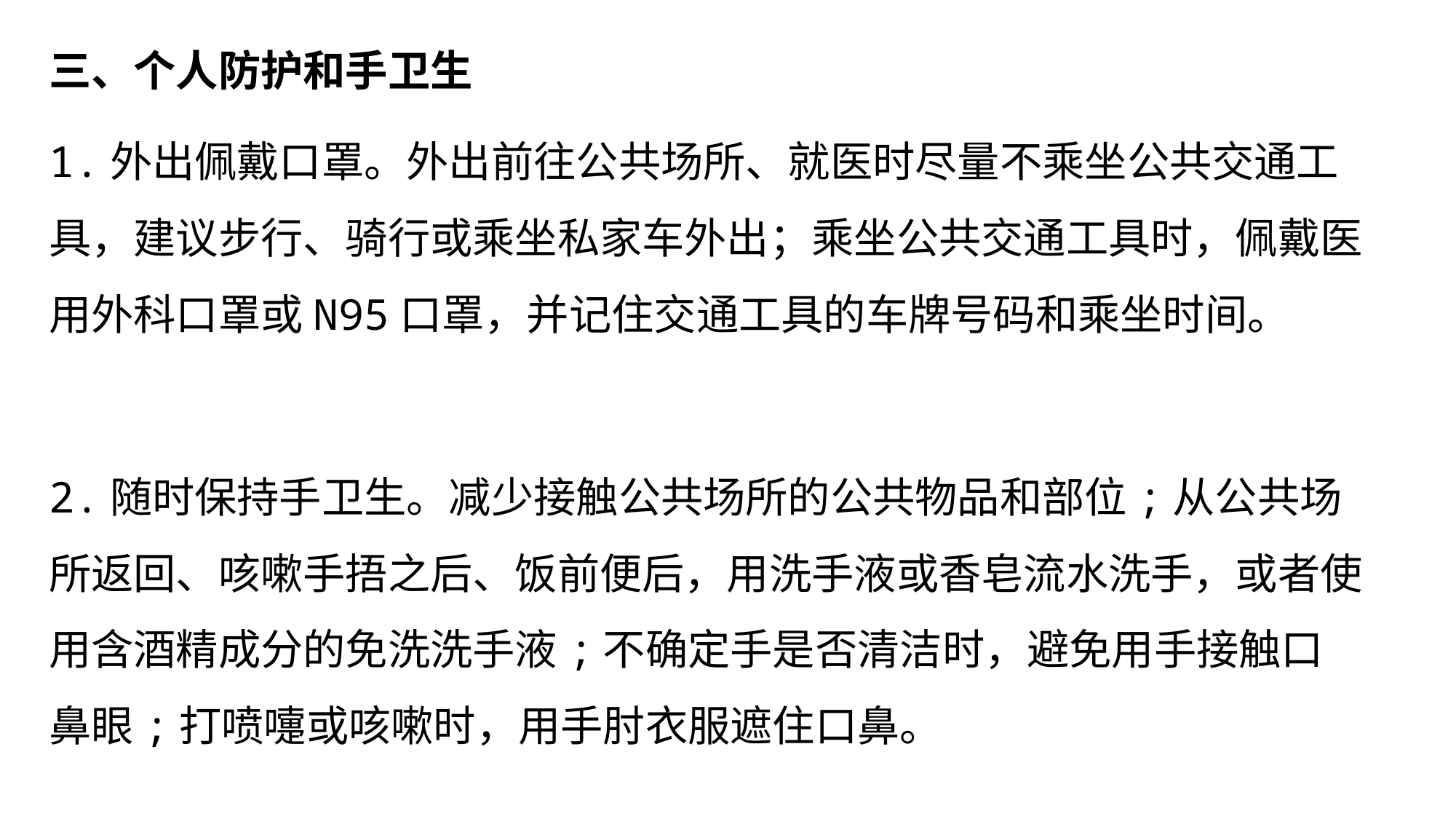

三、个人防护和手卫生
1.外出佩戴口罩。外出前往公共场所、就医时尽量不乘坐公共交通工具，建议步行、骑行或乘坐私家车外出；乘坐公共交通工具时，佩戴医用外科口罩或N95口罩，并记住交通工具的车牌号码和乘坐时间。

2.随时保持手卫生。减少接触公共场所的公共物品和部位;从公共场所返回、咳嗽手捂之后、饭前便后，用洗手液或香皂流水洗手，或者使用含酒精成分的免洗洗手液;不确定手是否清洁时，避免用手接触口鼻眼;打喷嚏或咳嗽时，用手肘衣服遮住口鼻。

4